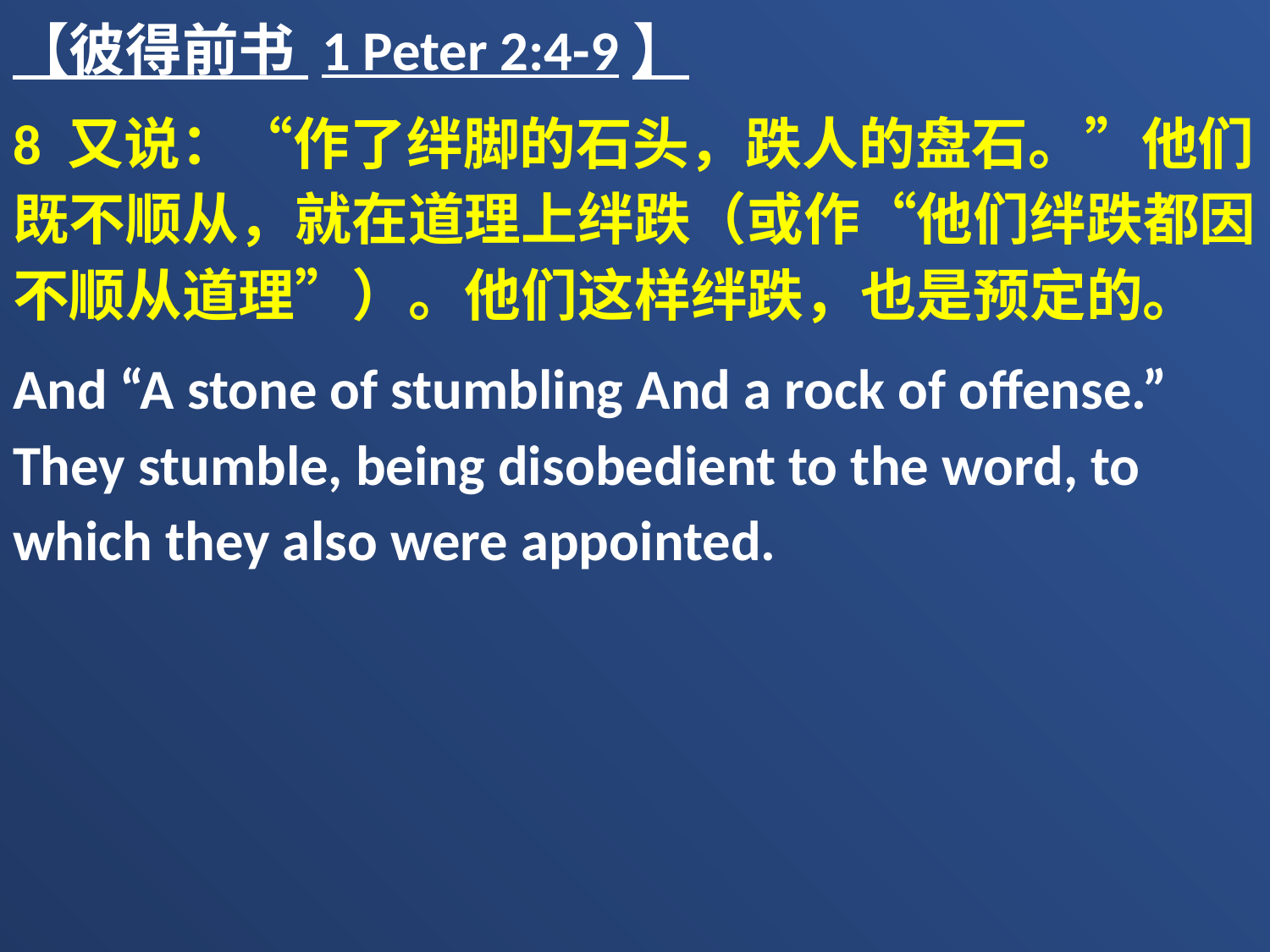

【彼得前书 1 Peter 2:4-9】
8 又说：“作了绊脚的石头，跌人的盘石。”他们既不顺从，就在道理上绊跌（或作“他们绊跌都因不顺从道理”）。他们这样绊跌，也是预定的。
And “A stone of stumbling And a rock of offense.” They stumble, being disobedient to the word, to which they also were appointed.